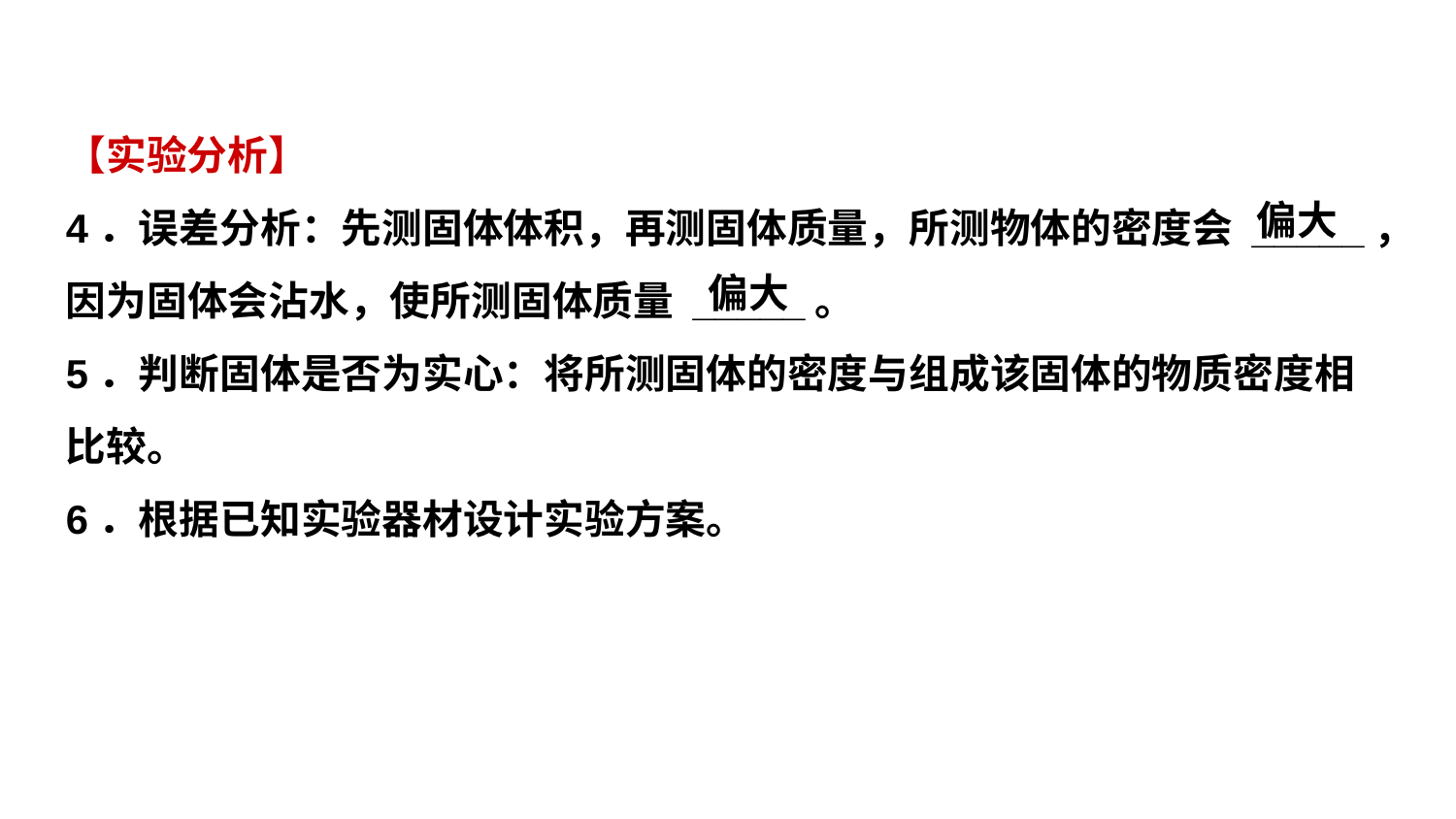

【实验分析】
4．误差分析：先测固体体积，再测固体质量，所测物体的密度会 _____，
因为固体会沾水，使所测固体质量 _____。
5．判断固体是否为实心：将所测固体的密度与组成该固体的物质密度相
比较。
6．根据已知实验器材设计实验方案。
偏大
偏大